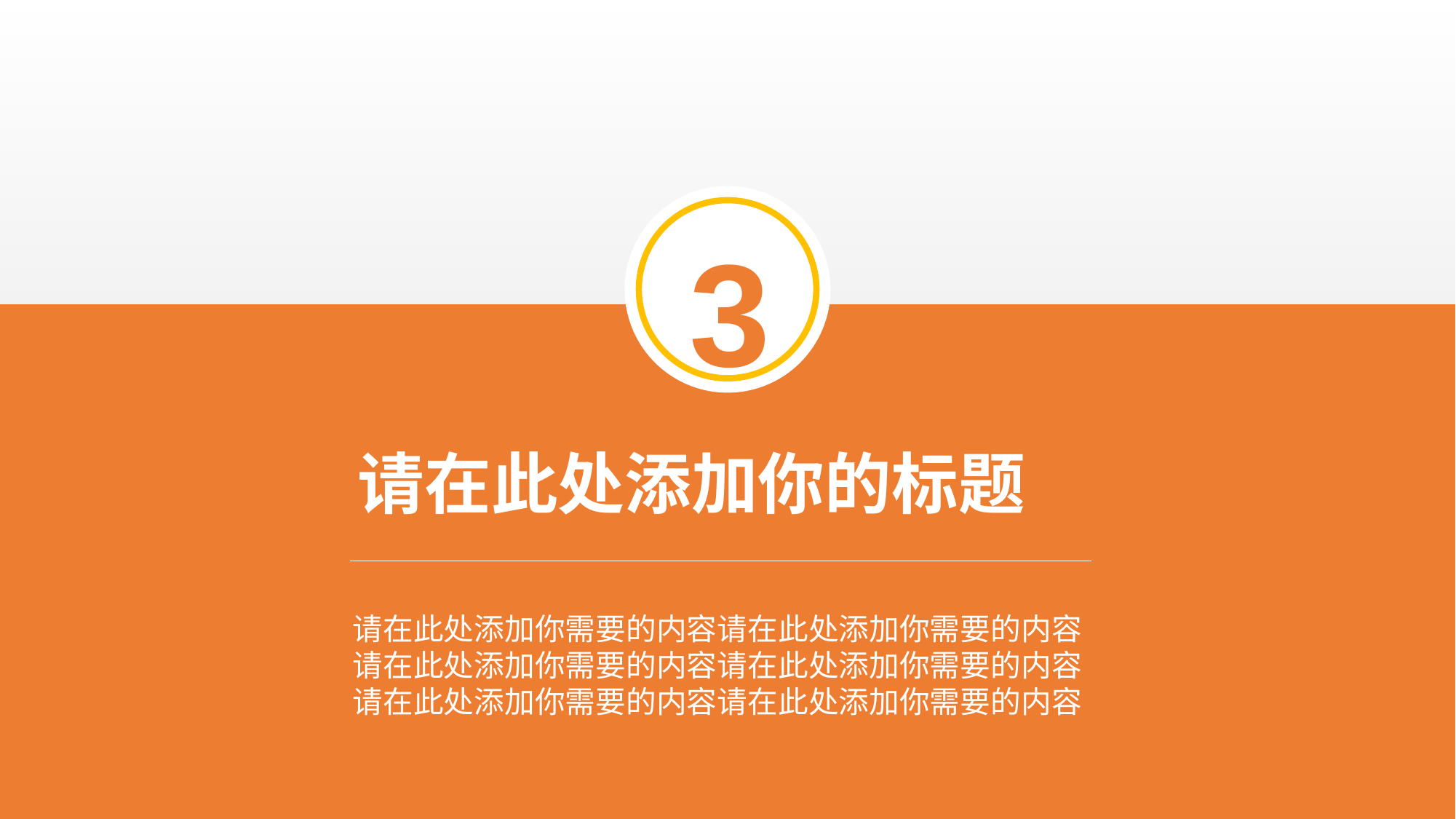

3

请在此处添加你的标题
请在此处添加你需要的内容请在此处添加你需要的内容
请在此处添加你需要的内容请在此处添加你需要的内容
请在此处添加你需要的内容请在此处添加你需要的内容